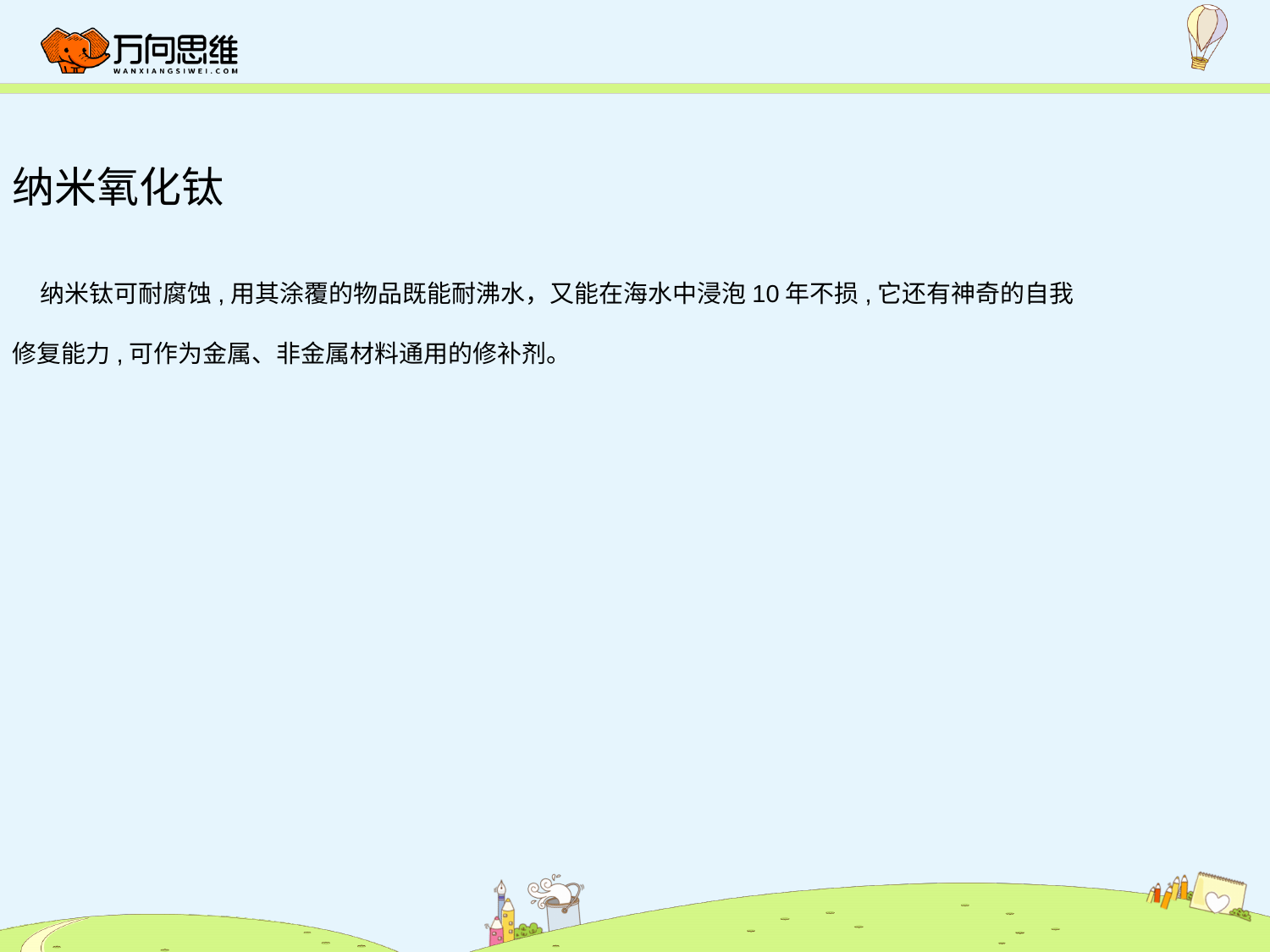

纳米氧化钛
    纳米钛可耐腐蚀,用其涂覆的物品既能耐沸水，又能在海水中浸泡10年不损,它还有神奇的自我修复能力,可作为金属、非金属材料通用的修补剂。